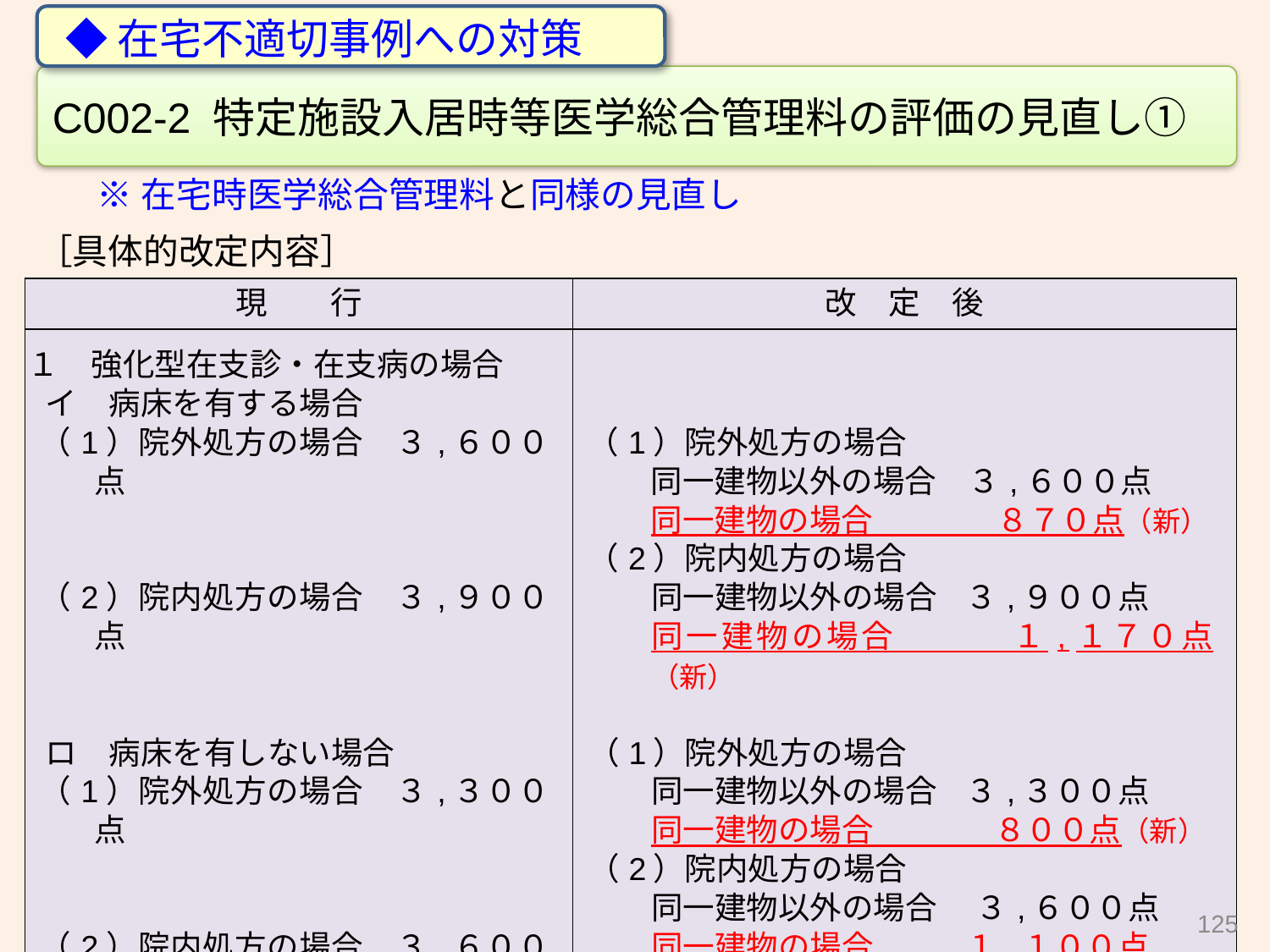

◆在宅不適切事例への対策
C002-2 特定施設入居時等医学総合管理料の評価の見直し①
※在宅時医学総合管理料と同様の見直し
［具体的改定内容］
| 現　　行 | 改　定　後 |
| --- | --- |
| １　強化型在支診・在支病の場合 イ　病床を有する場合 （1）院外処方の場合　３,６００点   （2）院内処方の場合　３,９００点   ロ　病床を有しない場合 （1）院外処方の場合　３,３００点   （2）院内処方の場合　３,６００点 | （1）院外処方の場合 同一建物以外の場合　３,６００点 同一建物の場合　　 　 ８７０点（新） （2）院内処方の場合 同一建物以外の場合 ３,９００点 同一建物の場合　　　 １,１７０点（新） （1）院外処方の場合 同一建物以外の場合 ３,３００点 同一建物の場合　　 ８００点（新） （2）院内処方の場合 同一建物以外の場合　 ３,６００点 同一建物の場合　 　 １,１００点（新） |
125